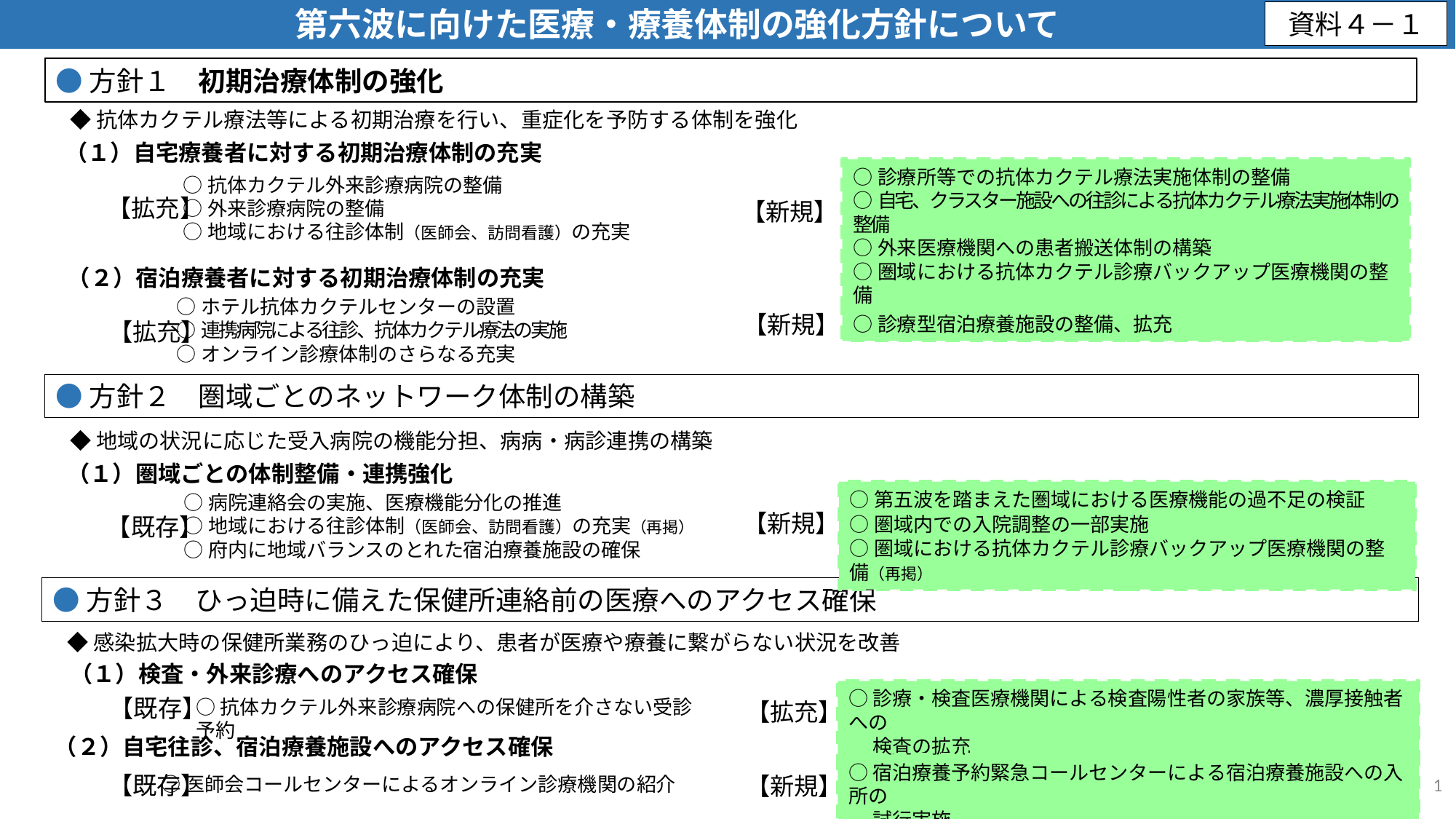

第六波に向けた医療・療養体制の強化方針について
資料４－１
●方針１　初期治療体制の強化
◆抗体カクテル療法等による初期治療を行い、重症化を予防する体制を強化
（１）自宅療養者に対する初期治療体制の充実
○診療所等での抗体カクテル療法実施体制の整備
○自宅、クラスター施設への往診による抗体カクテル療法実施体制の整備
○外来医療機関への患者搬送体制の構築
○圏域における抗体カクテル診療バックアップ医療機関の整備
○抗体カクテル外来診療病院の整備
○外来診療病院の整備
○地域における往診体制（医師会、訪問看護）の充実
【拡充】
【新規】
（２）宿泊療養者に対する初期治療体制の充実
○ホテル抗体カクテルセンターの設置
○連携病院による往診、抗体カクテル療法の実施
○オンライン診療体制のさらなる充実
【新規】
○診療型宿泊療養施設の整備、拡充
【拡充】
●方針２　圏域ごとのネットワーク体制の構築
◆地域の状況に応じた受入病院の機能分担、病病・病診連携の構築
（１）圏域ごとの体制整備・連携強化
○第五波を踏まえた圏域における医療機能の過不足の検証
○圏域内での入院調整の一部実施
○圏域における抗体カクテル診療バックアップ医療機関の整備（再掲）
○病院連絡会の実施、医療機能分化の推進
○地域における往診体制（医師会、訪問看護）の充実（再掲）
○府内に地域バランスのとれた宿泊療養施設の確保
【新規】
【既存】
●方針３　ひっ迫時に備えた保健所連絡前の医療へのアクセス確保
◆感染拡大時の保健所業務のひっ迫により、患者が医療や療養に繋がらない状況を改善
（１）検査・外来診療へのアクセス確保
○診療・検査医療機関による検査陽性者の家族等、濃厚接触者への
　 検査の拡充
【既存】
○抗体カクテル外来診療病院への保健所を介さない受診予約
【拡充】
（２）自宅往診、宿泊療養施設へのアクセス確保
○宿泊療養予約緊急コールセンターによる宿泊療養施設への入所の
　 試行実施
1
【既存】
【新規】
○医師会コールセンターによるオンライン診療機関の紹介